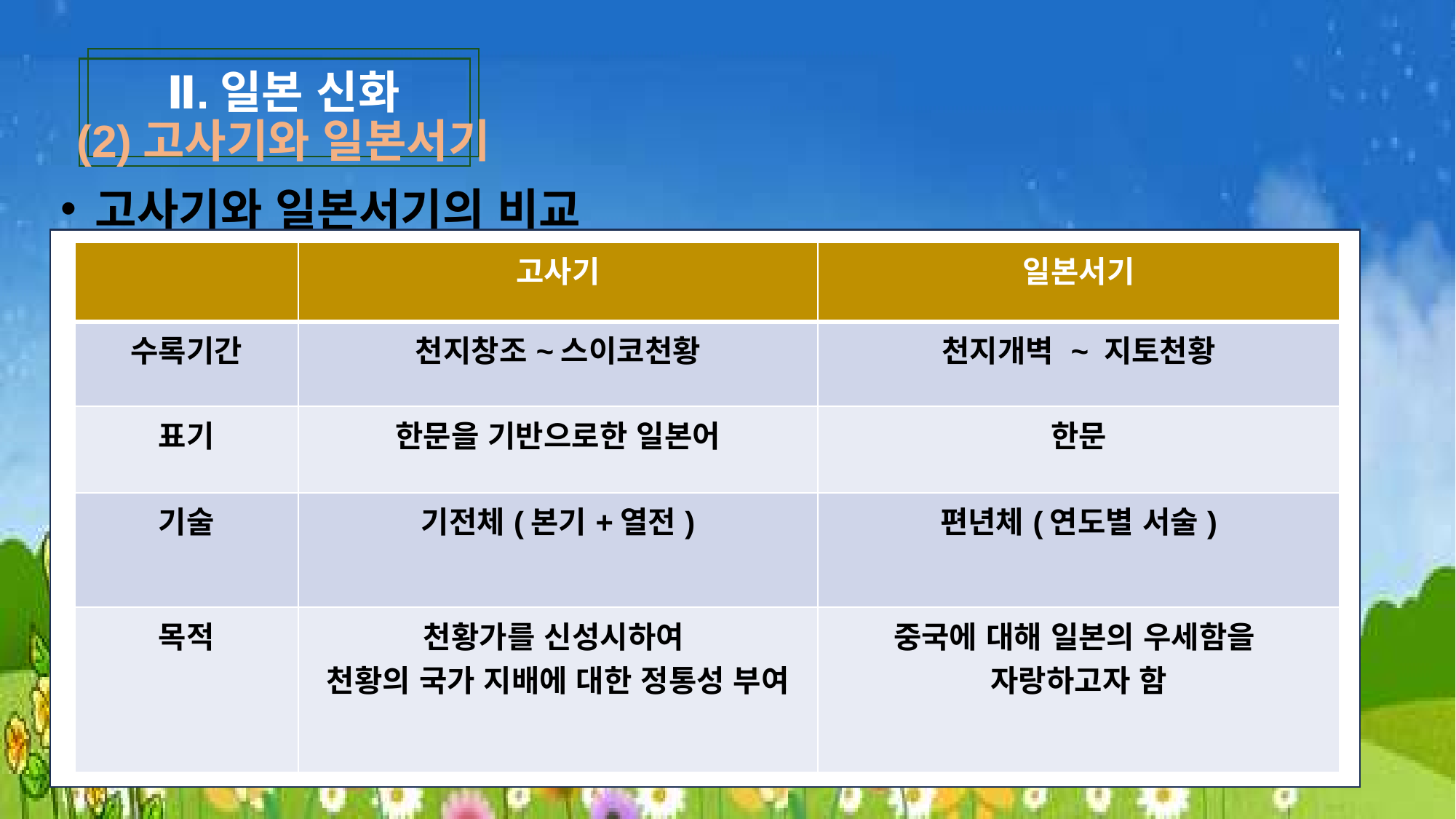

Ⅱ.일본 신화
(2)고사기와 일본서기
고사기와 일본서기의 비교

|  | 고사기 | 일본서기 |
| --- | --- | --- |
| 수록기간 | 천지창조~스이코천황 | 천지개벽 ~ 지토천황 |
| 표기 | 한문을 기반으로한 일본어 | 한문 |
| 기술 | 기전체(본기+열전) | 편년체(연도별 서술) |
| 목적 | 천황가를 신성시하여 천황의 국가 지배에 대한 정통성 부여 | 중국에 대해 일본의 우세함을 자랑하고자 함 |